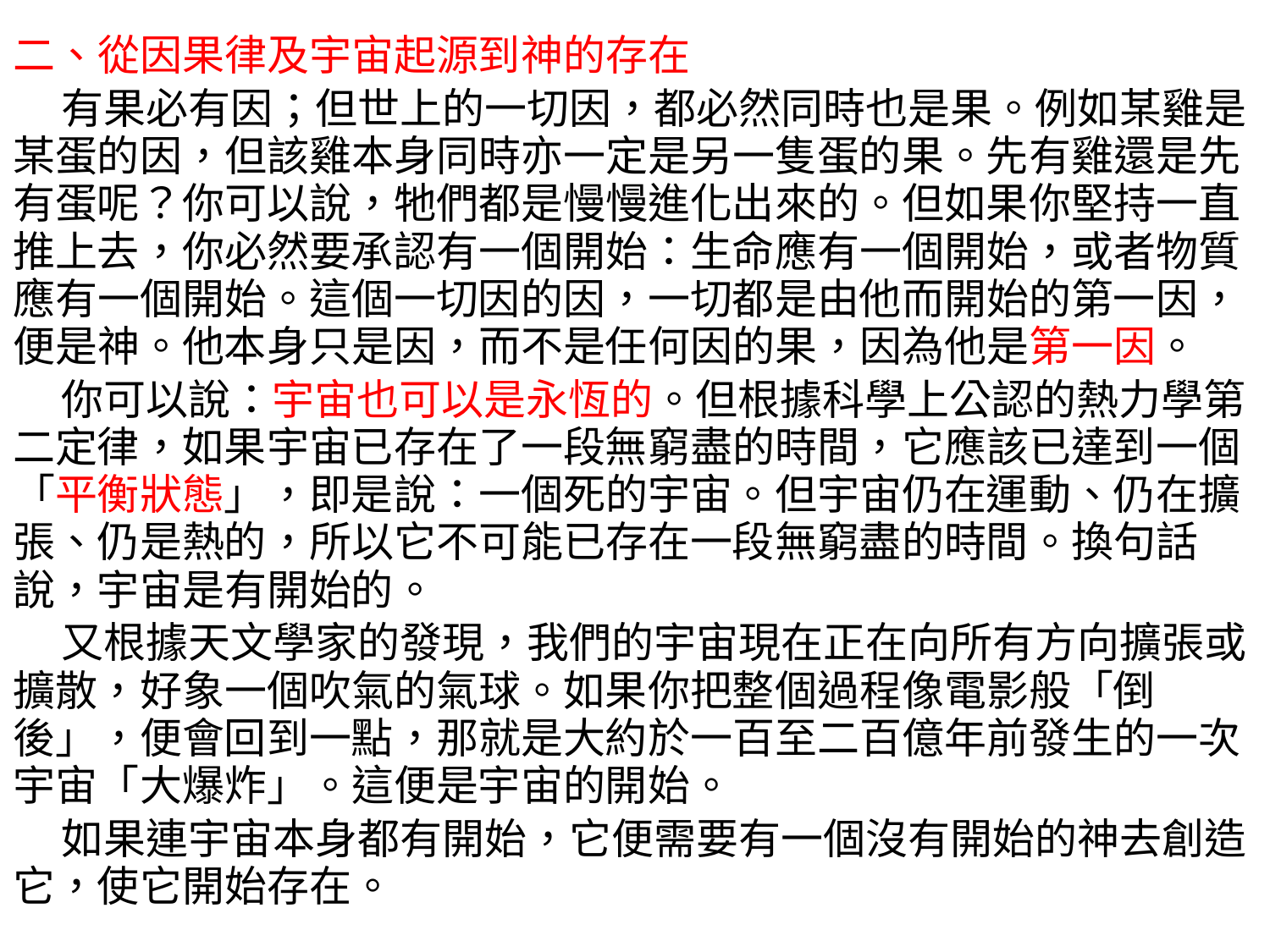

二、從因果律及宇宙起源到神的存在
    有果必有因；但世上的一切因，都必然同時也是果。例如某雞是某蛋的因，但該雞本身同時亦一定是另一隻蛋的果。先有雞還是先有蛋呢？你可以說，牠們都是慢慢進化出來的。但如果你堅持一直推上去，你必然要承認有一個開始：生命應有一個開始，或者物質應有一個開始。這個一切因的因，一切都是由他而開始的第一因，便是神。他本身只是因，而不是任何因的果，因為他是第一因。
    你可以說：宇宙也可以是永恆的。但根據科學上公認的熱力學第二定律，如果宇宙已存在了一段無窮盡的時間，它應該已達到一個「平衡狀態」，即是說：一個死的宇宙。但宇宙仍在運動、仍在擴張、仍是熱的，所以它不可能已存在一段無窮盡的時間。換句話說，宇宙是有開始的。
    又根據天文學家的發現，我們的宇宙現在正在向所有方向擴張或擴散，好象一個吹氣的氣球。如果你把整個過程像電影般「倒後」，便會回到一點，那就是大約於一百至二百億年前發生的一次宇宙「大爆炸」。這便是宇宙的開始。
    如果連宇宙本身都有開始，它便需要有一個沒有開始的神去創造它，使它開始存在。